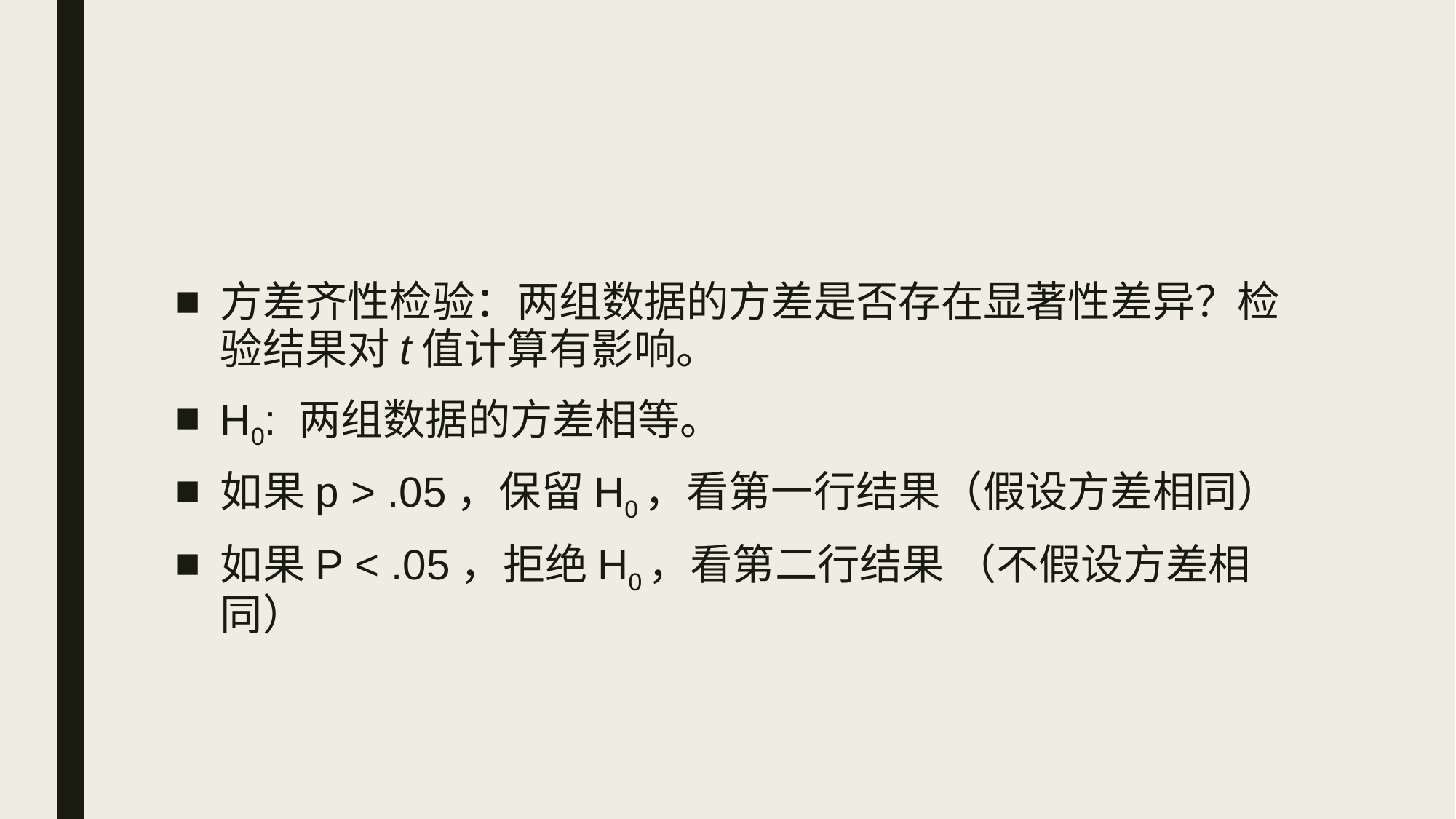

#
方差齐性检验：两组数据的方差是否存在显著性差异？检验结果对t值计算有影响。
H0: 两组数据的方差相等。
如果p > .05，保留H0，看第一行结果（假设方差相同）
如果P < .05，拒绝H0，看第二行结果 （不假设方差相同）